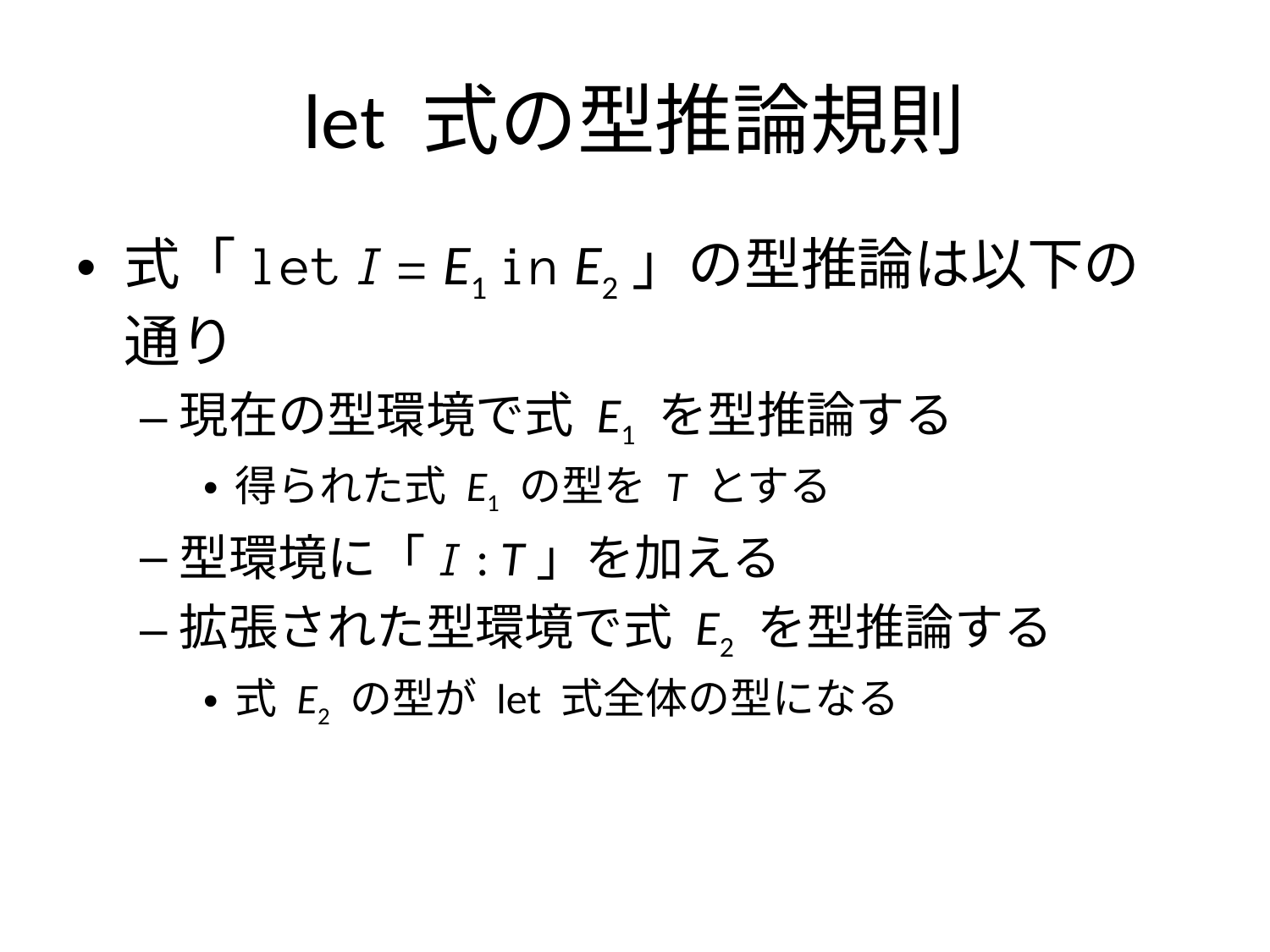

# let 式の型推論規則
式「let I = E1 in E2」の型推論は以下の通り
現在の型環境で式 E1 を型推論する
得られた式 E1 の型を T とする
型環境に「I : T」を加える
拡張された型環境で式 E2 を型推論する
式 E2 の型が let 式全体の型になる